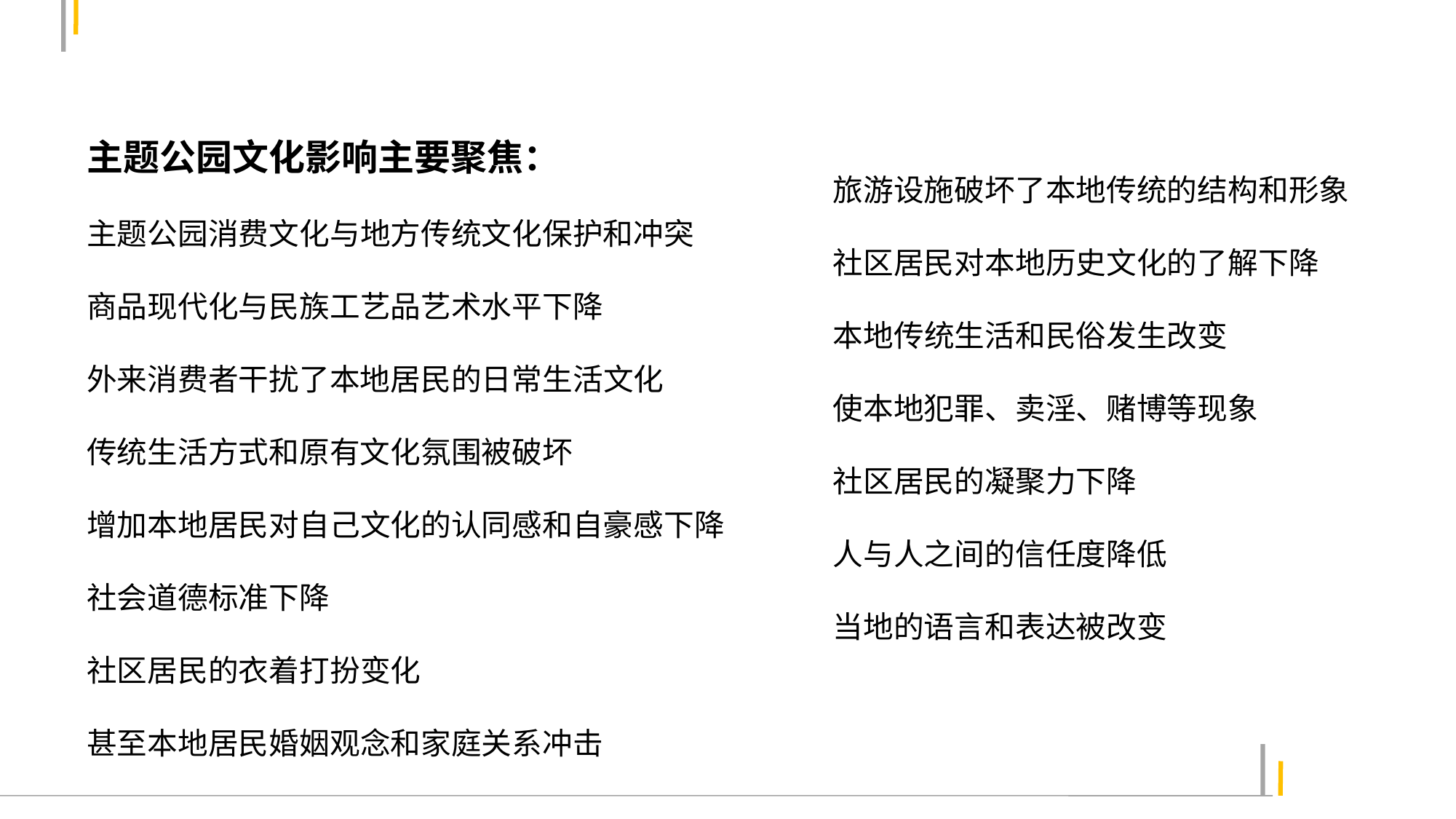

主题公园文化影响主要聚焦：
主题公园消费文化与地方传统文化保护和冲突
商品现代化与民族工艺品艺术水平下降
外来消费者干扰了本地居民的日常生活文化
传统生活方式和原有文化氛围被破坏
增加本地居民对自己文化的认同感和自豪感下降
社会道德标准下降
社区居民的衣着打扮变化
甚至本地居民婚姻观念和家庭关系冲击

旅游设施破坏了本地传统的结构和形象
社区居民对本地历史文化的了解下降
本地传统生活和民俗发生改变
使本地犯罪、卖淫、赌博等现象
社区居民的凝聚力下降
人与人之间的信任度降低
当地的语言和表达被改变